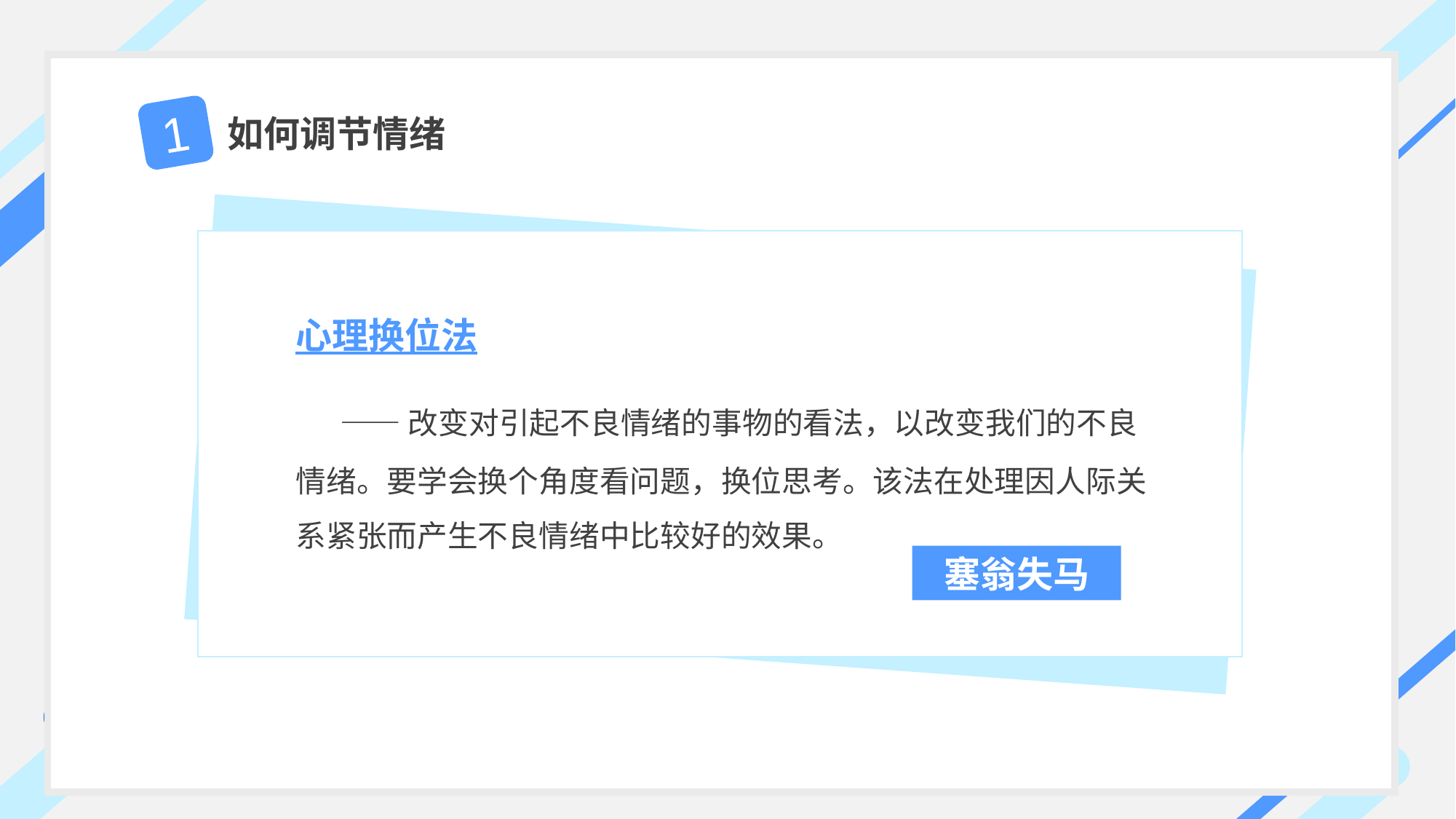

1
如何调节情绪

心理换位法
    ——改变对引起不良情绪的事物的看法，以改变我们的不良情绪。要学会换个角度看问题，换位思考。该法在处理因人际关系紧张而产生不良情绪中比较好的效果。

塞翁失马